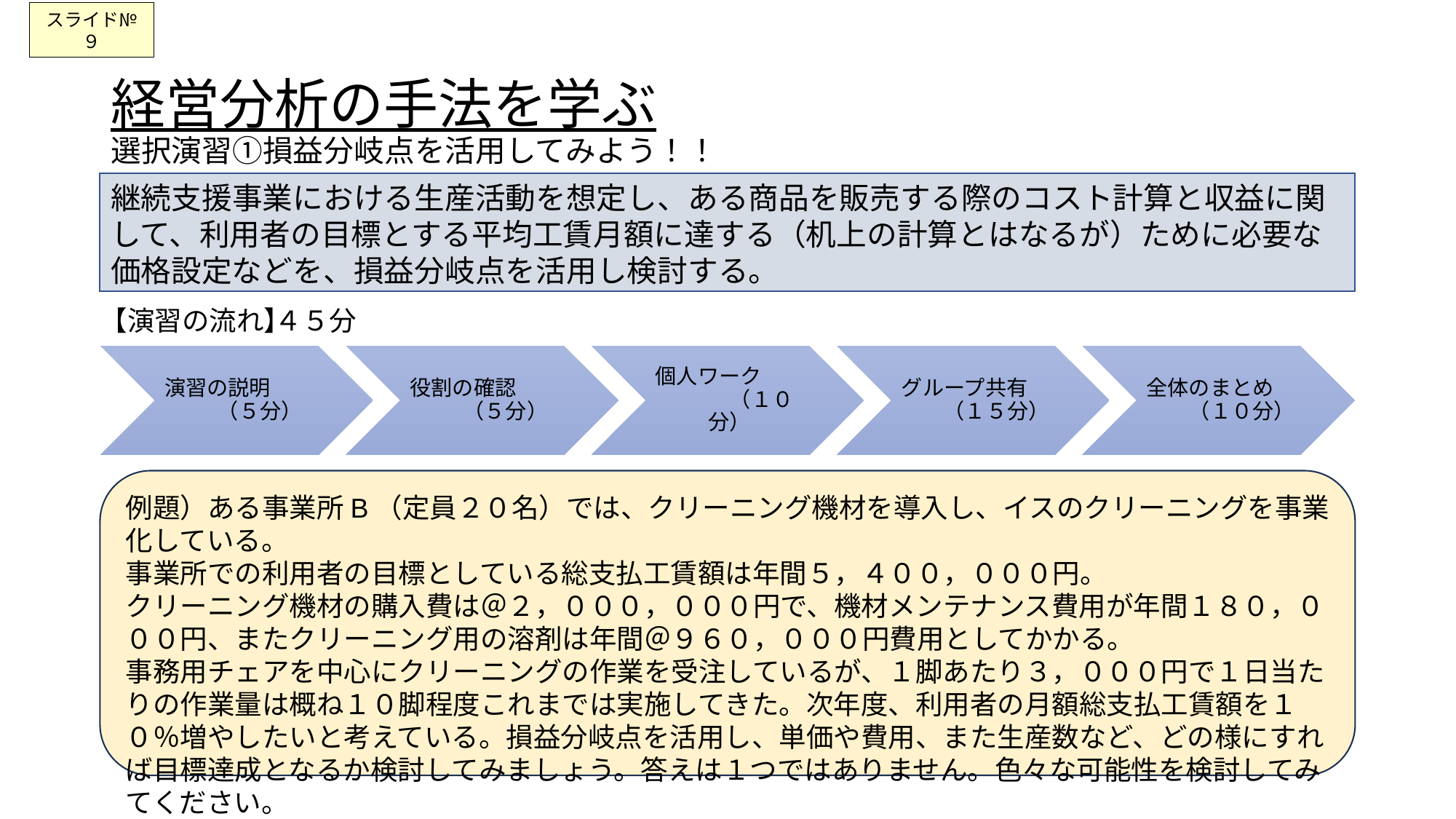

スライド№９
# 経営分析の手法を学ぶ 選択演習①損益分岐点を活用してみよう！！
継続支援事業における生産活動を想定し、ある商品を販売する際のコスト計算と収益に関して、利用者の目標とする平均工賃月額に達する（机上の計算とはなるが）ために必要な価格設定などを、損益分岐点を活用し検討する。
【演習の流れ】
４５分
演習の説明　　　　（５分）
役割の確認　　　　（５分）
個人ワーク　　　　　（１０分）
グループ共有　　　（１５分）
全体のまとめ　　　（１０分）
例題）ある事業所B（定員２０名）では、クリーニング機材を導入し、イスのクリーニングを事業化している。
事業所での利用者の目標としている総支払工賃額は年間５，４００，０００円。
クリーニング機材の購入費は＠２，０００，０００円で、機材メンテナンス費用が年間１８０，０００円、またクリーニング用の溶剤は年間＠９６０，０００円費用としてかかる。
事務用チェアを中心にクリーニングの作業を受注しているが、１脚あたり３，０００円で１日当たりの作業量は概ね１０脚程度これまでは実施してきた。次年度、利用者の月額総支払工賃額を１０％増やしたいと考えている。損益分岐点を活用し、単価や費用、また生産数など、どの様にすれば目標達成となるか検討してみましょう。答えは１つではありません。色々な可能性を検討してみてください。